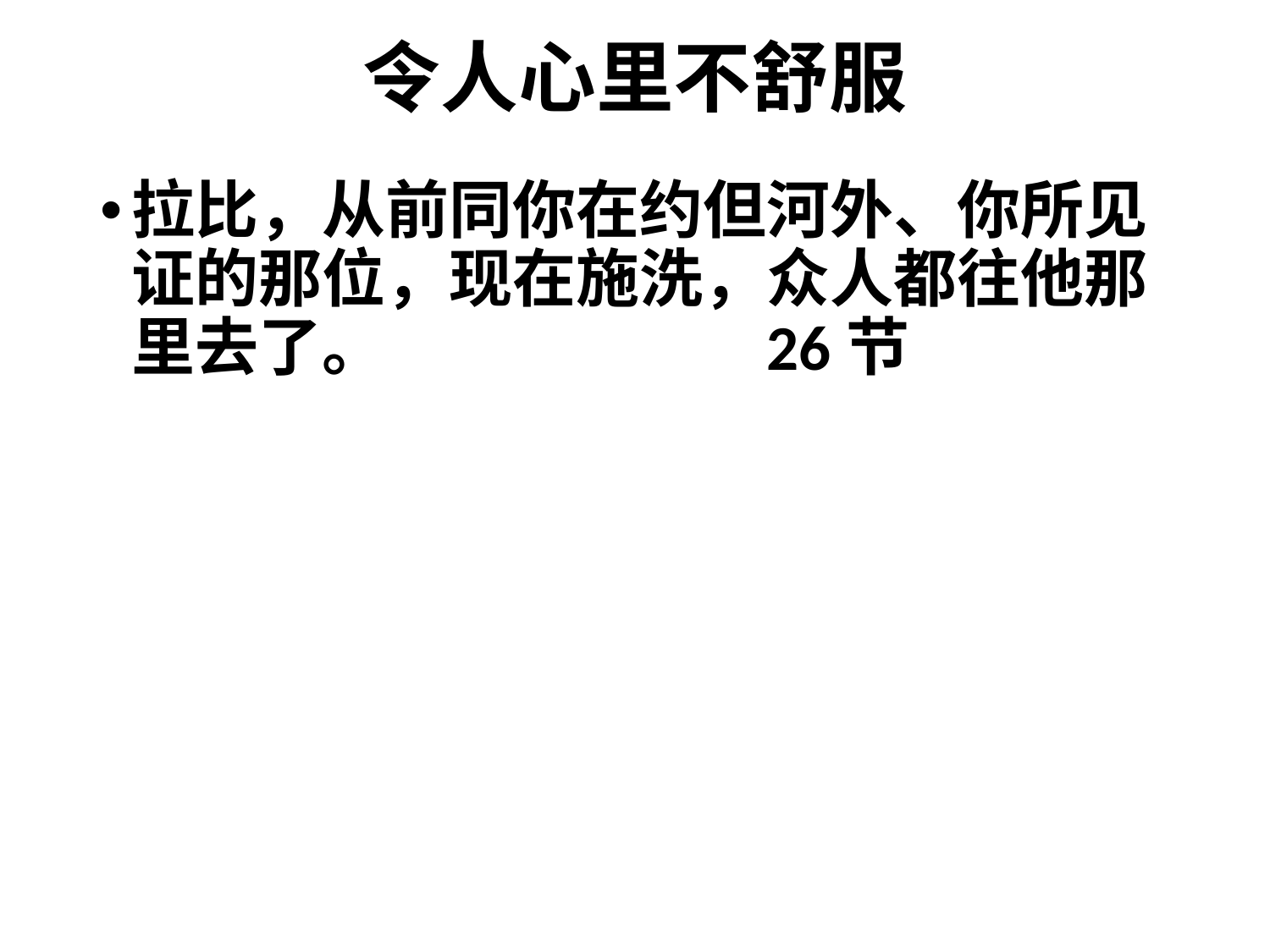

# 令人心里不舒服
拉比，从前同你在约但河外、你所见证的那位，现在施洗，众人都往他那里去了。			26节